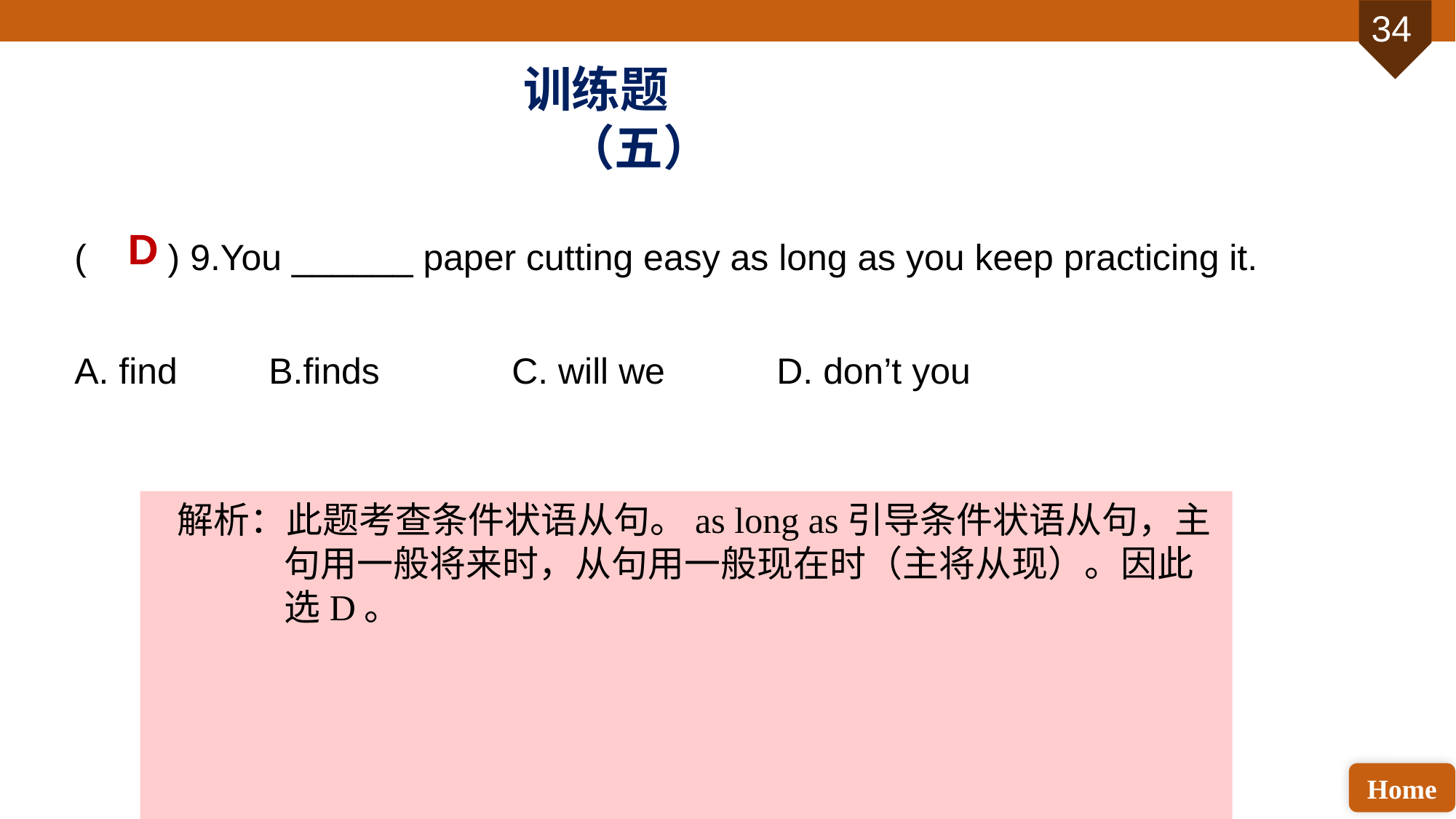

训练题（五）
(        ) 9.You ______ paper cutting easy as long as you keep practicing it.

A. find         B.finds             C. will we           D. don’t you
D

解析：此题考查条件状语从句。as long as引导条件状语从句，主句用一般将来时，从句用一般现在时（主将从现）。因此选D。